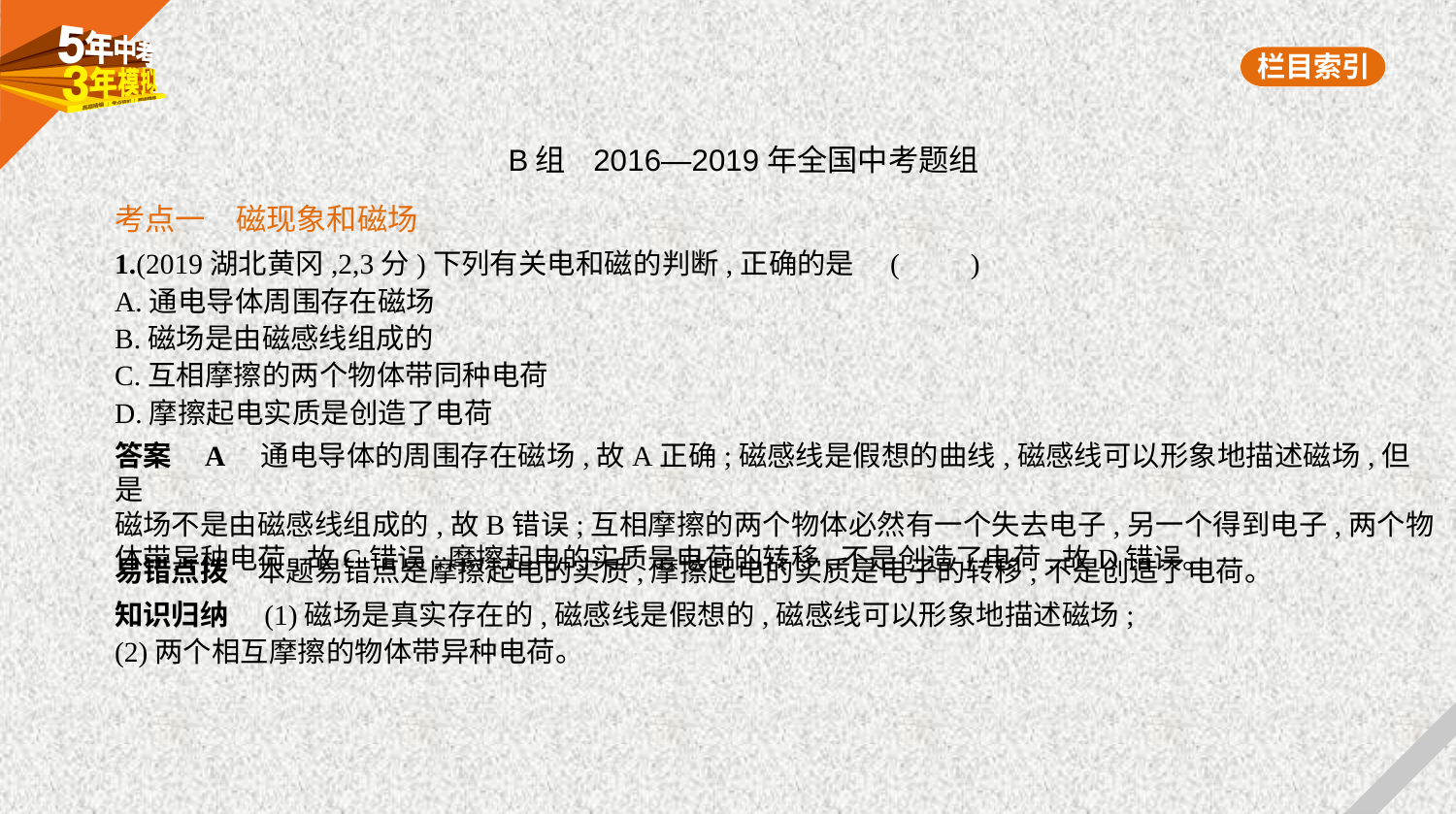

B组   2016—2019年全国中考题组
考点一　磁现象和磁场
1.(2019湖北黄冈,2,3分)下列有关电和磁的判断,正确的是 (　　)
A.通电导体周围存在磁场
B.磁场是由磁感线组成的
C.互相摩擦的两个物体带同种电荷
D.摩擦起电实质是创造了电荷
答案    A　通电导体的周围存在磁场,故A正确;磁感线是假想的曲线,磁感线可以形象地描述磁场,但是
磁场不是由磁感线组成的,故B错误;互相摩擦的两个物体必然有一个失去电子,另一个得到电子,两个物
体带异种电荷,故C错误;摩擦起电的实质是电荷的转移,不是创造了电荷,故D错误。
易错点拨　本题易错点是摩擦起电的实质,摩擦起电的实质是电子的转移,不是创造了电荷。
知识归纳　(1)磁场是真实存在的,磁感线是假想的,磁感线可以形象地描述磁场;
(2)两个相互摩擦的物体带异种电荷。